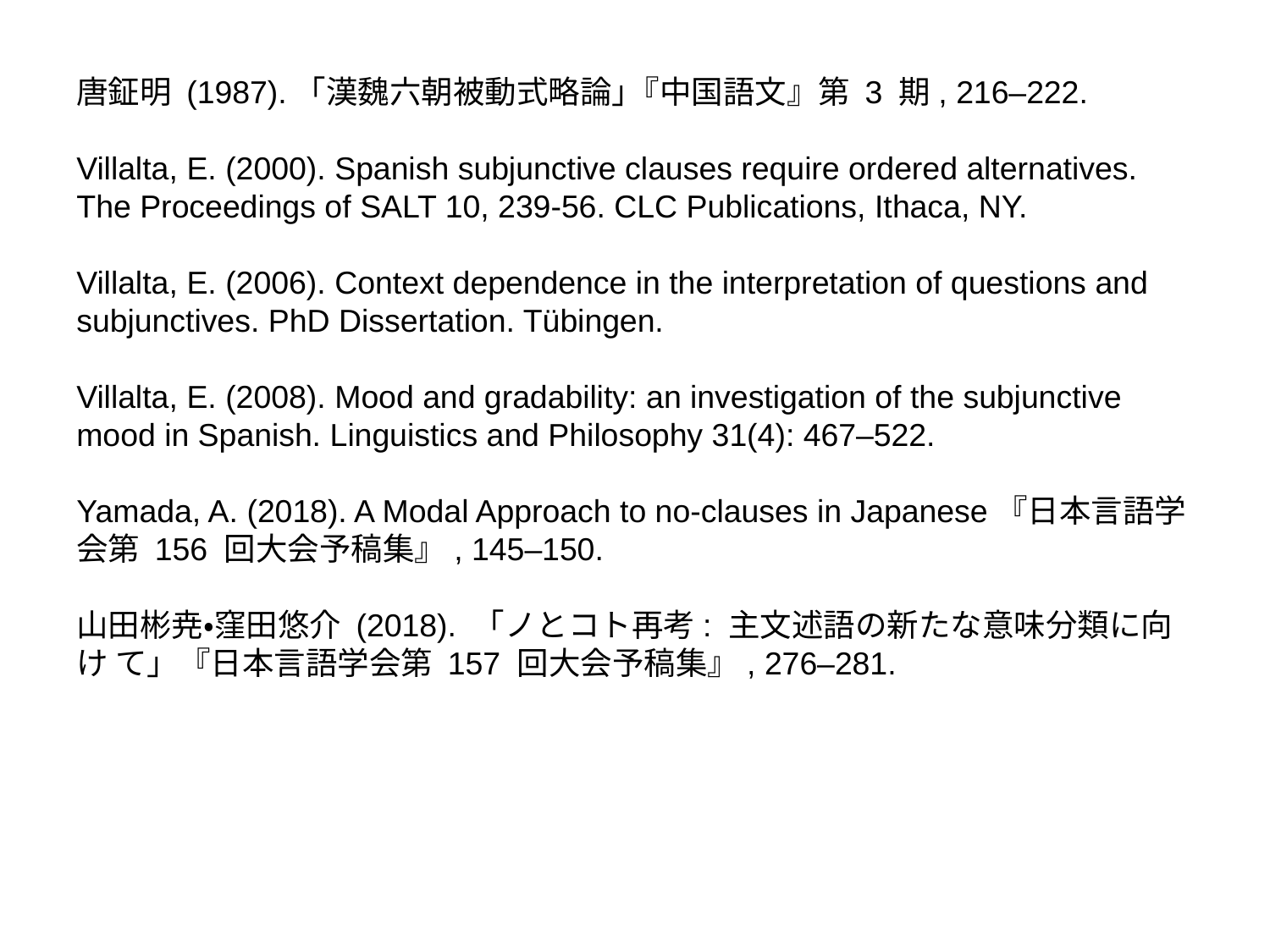

唐鉦明 (1987).「漢魏六朝被動式略論｣『中国語⽂』第 3 期, 216–222.

Villalta, E. (2000). Spanish subjunctive clauses require ordered alternatives. The Proceedings of SALT 10, 239-56. CLC Publications, Ithaca, NY.

Villalta, E. (2006). Context dependence in the interpretation of questions and subjunctives. PhD Dissertation. Tübingen.

Villalta, E. (2008). Mood and gradability: an investigation of the subjunctive mood in Spanish. Linguistics and Philosophy 31(4): 467–522.

Yamada, A. (2018). A Modal Approach to no-clauses in Japanese『⽇本⾔語学会第 156 回⼤会予稿集』, 145–150.

⼭⽥彬尭・窪⽥悠介 (2018). 「ノとコト再考: 主⽂述語の新たな意味分類に向け て」『⽇本⾔語学会第 157 回⼤会予稿集』, 276–281.